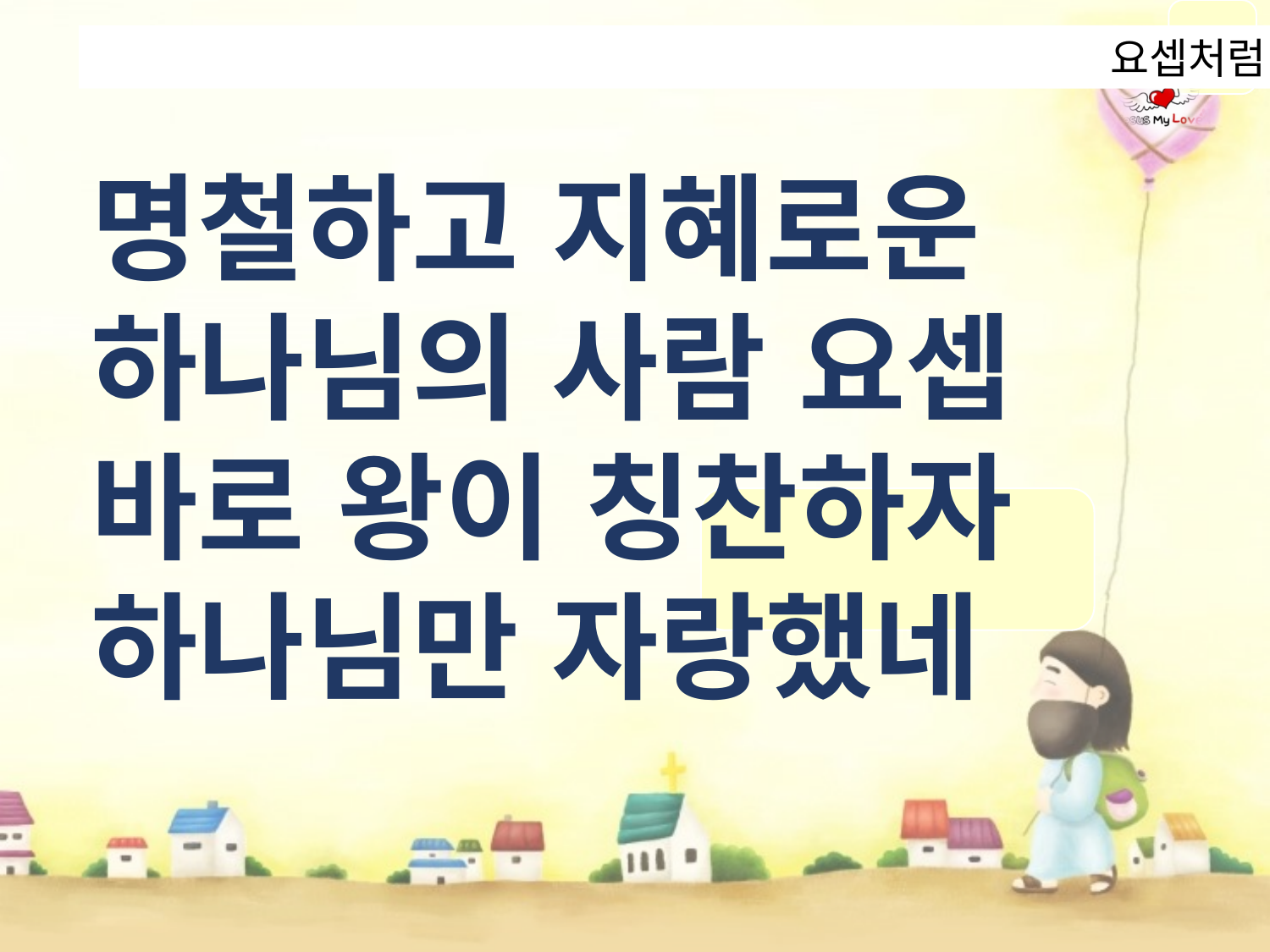

요셉처럼
명철하고 지혜로운
하나님의 사람 요셉
바로 왕이 칭찬하자
하나님만 자랑했네